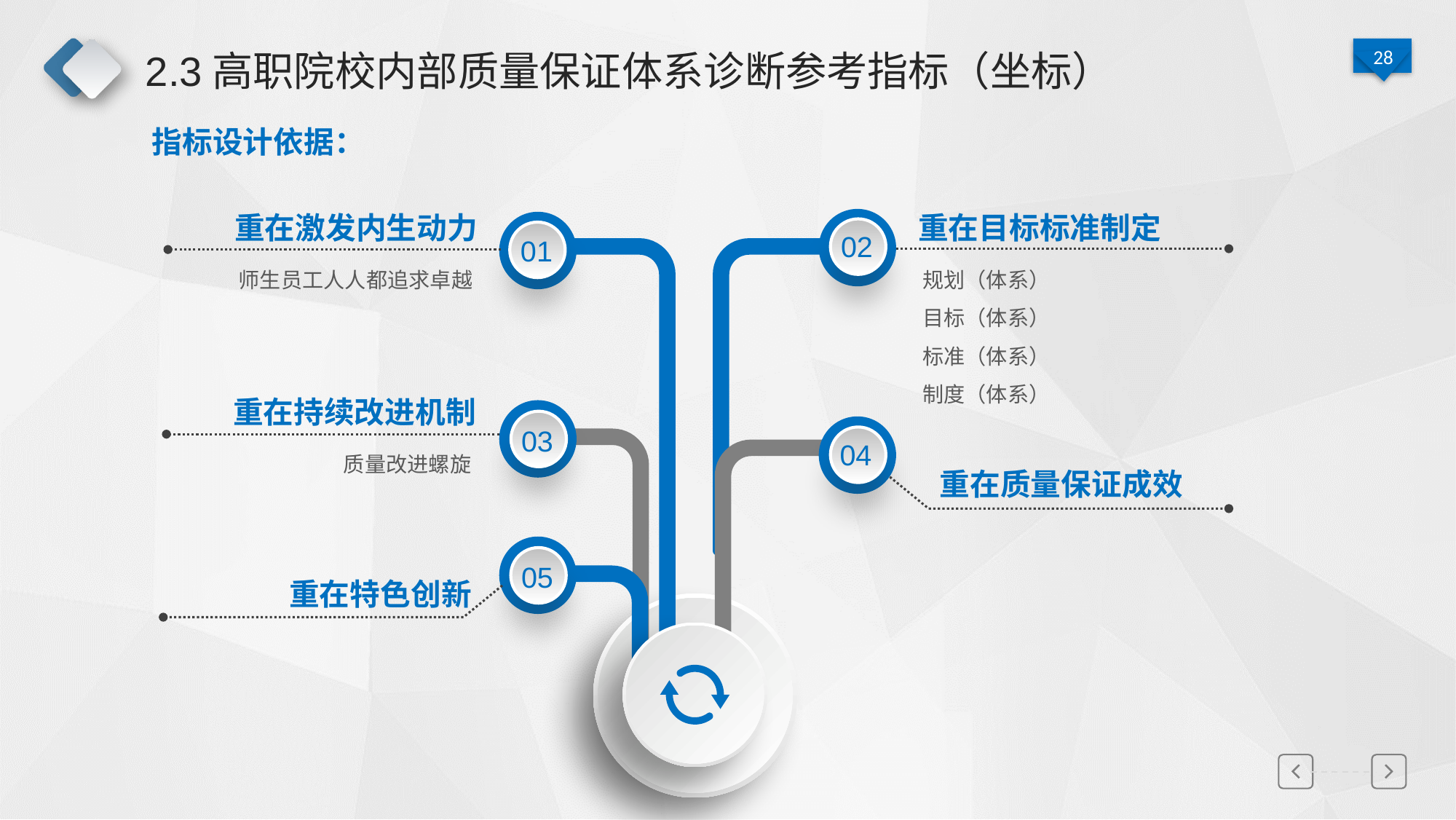

# 2.3高职院校内部质量保证体系诊断参考指标（坐标）
指标设计依据：
重在激发内生动力
师生员工人人都追求卓越
重在目标标准制定
规划（体系）
目标（体系）
标准（体系）
制度（体系）

02

01
重在持续改进机制
质量改进螺旋

03

04
重在质量保证成效

05
重在特色创新